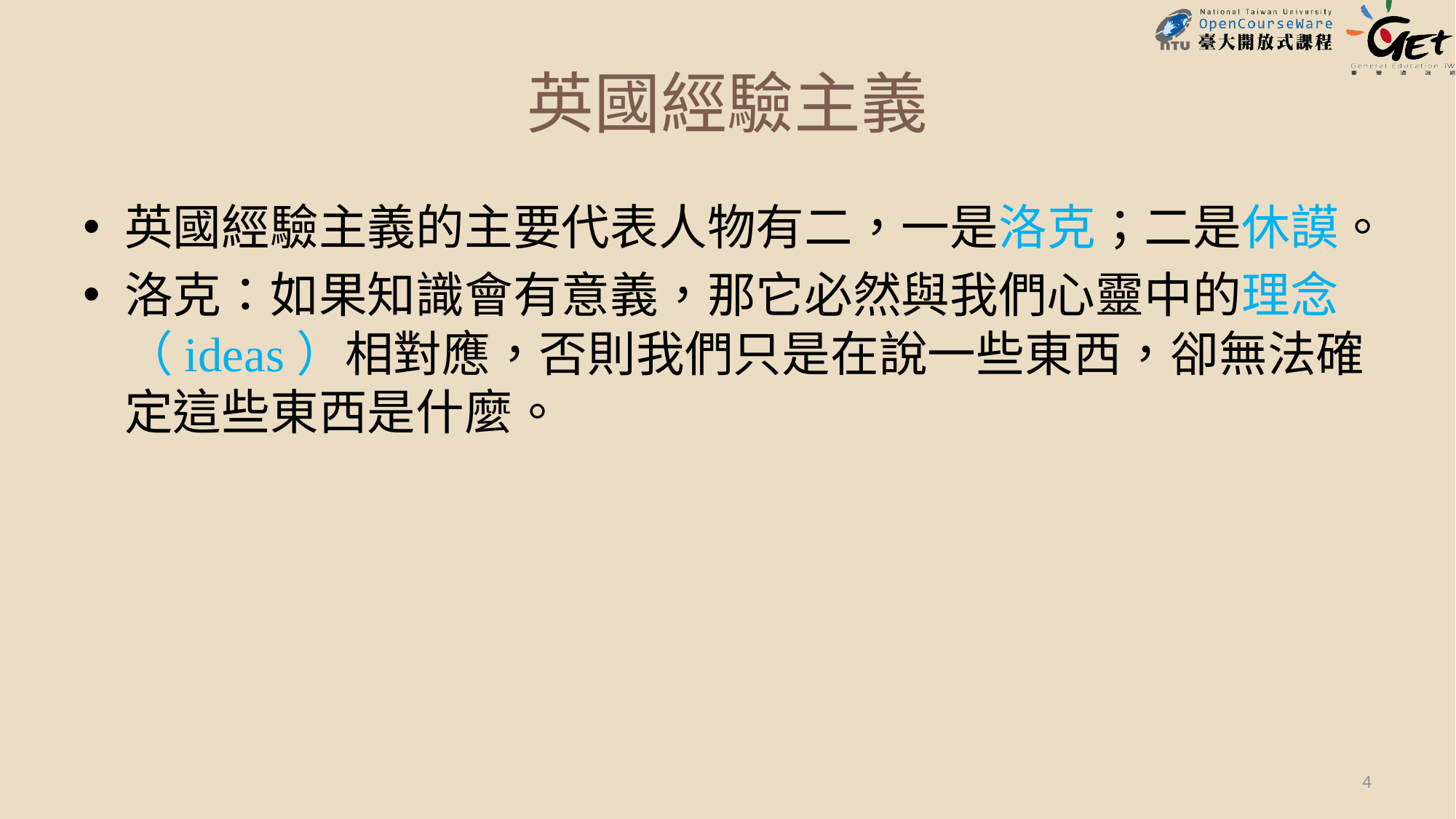

# 英國經驗主義
英國經驗主義的主要代表人物有二，一是洛克；二是休謨。
洛克：如果知識會有意義，那它必然與我們心靈中的理念（ideas）相對應，否則我們只是在說一些東西，卻無法確定這些東西是什麼。
4